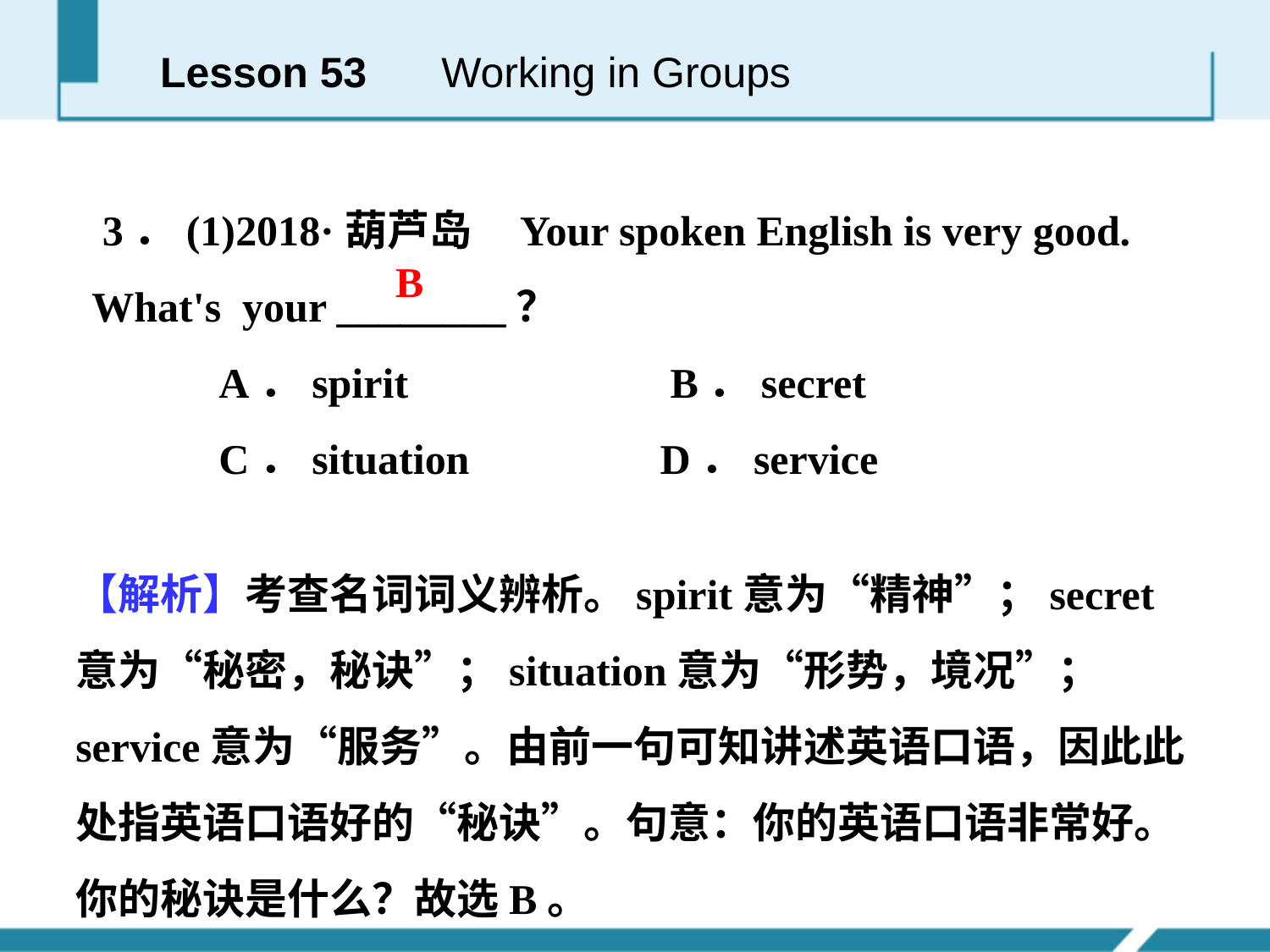

Lesson 53 　Working in Groups
 3．(1)2018·葫芦岛    Your spoken English is very good. What's  your ________？
            A．spirit　　　            B．secret
            C．situation                  D．service
B
【解析】考查名词词义辨析。spirit意为“精神”；secret意为“秘密，秘诀”；situation意为“形势，境况”；service意为“服务”。由前一句可知讲述英语口语，因此此处指英语口语好的“秘诀”。句意：你的英语口语非常好。你的秘诀是什么？故选B。